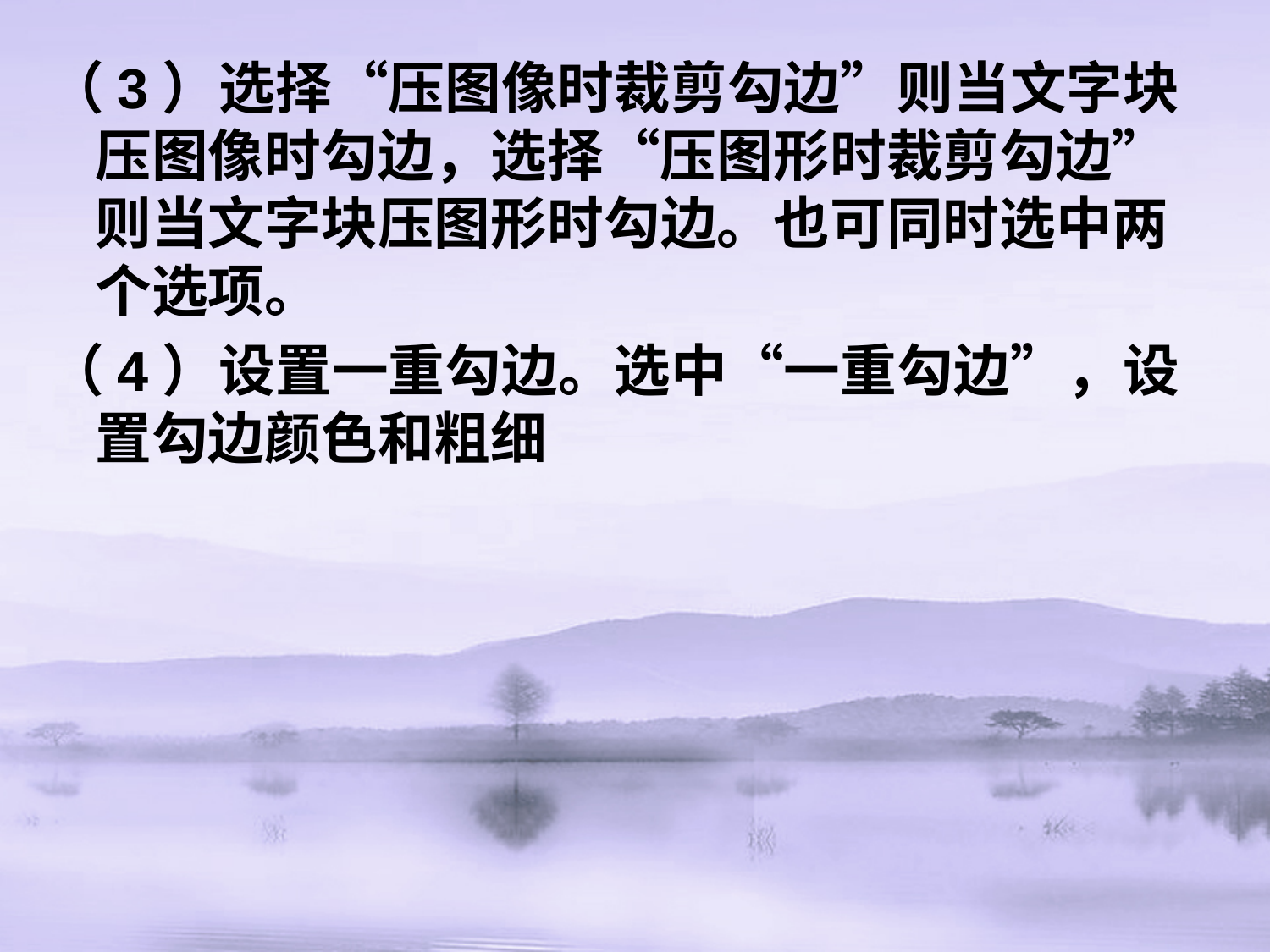

（3）选择“压图像时裁剪勾边”则当文字块压图像时勾边，选择“压图形时裁剪勾边”则当文字块压图形时勾边。也可同时选中两个选项。
（4）设置一重勾边。选中“一重勾边”，设置勾边颜色和粗细